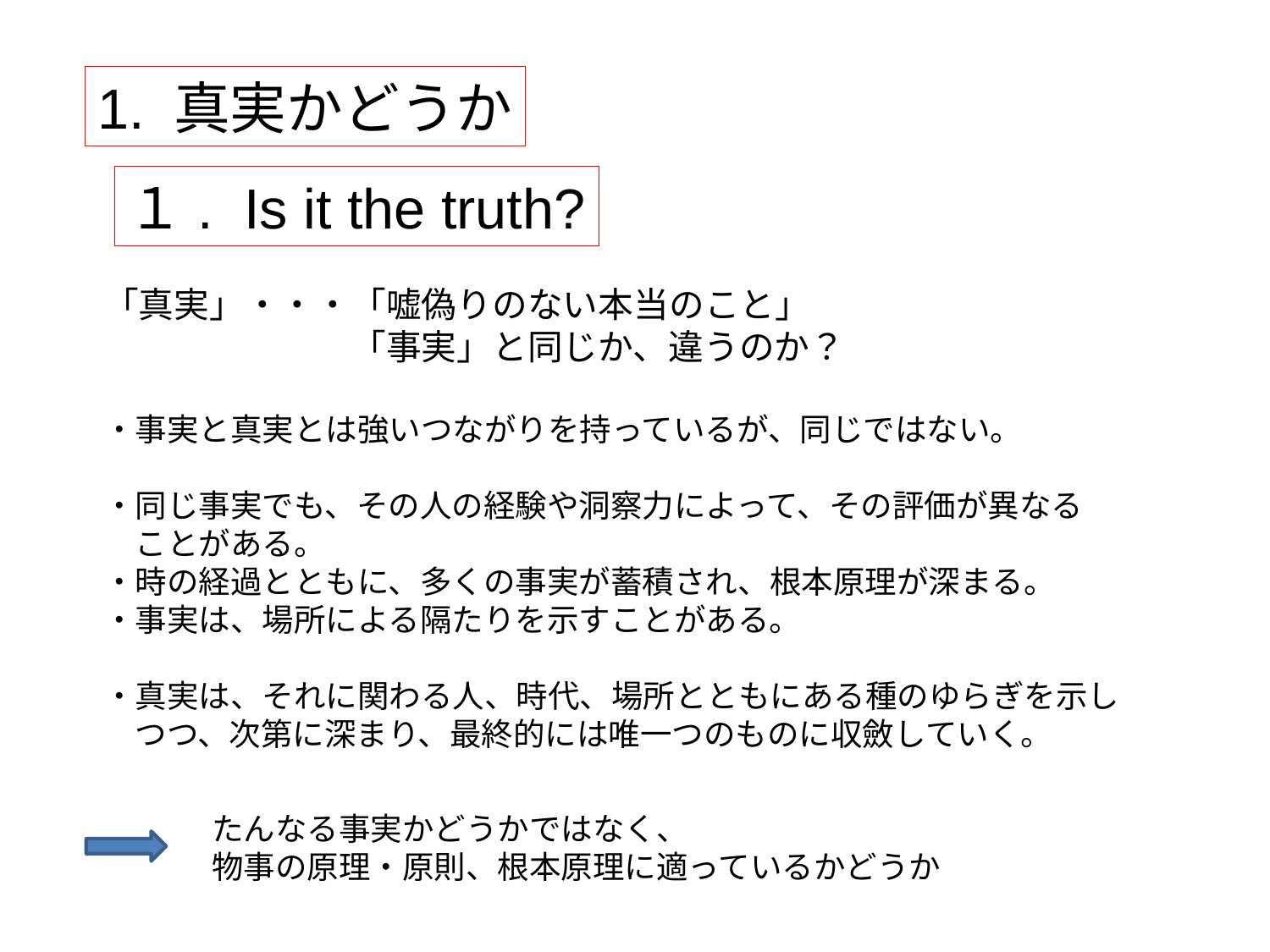

1. 真実かどうか
１.  Is it the truth?
「真実」・・・「嘘偽りのない本当のこと」
　　　　　　　「事実」と同じか、違うのか？

・事実と真実とは強いつながりを持っているが、同じではない。

・同じ事実でも、その人の経験や洞察力によって、その評価が異なる
　ことがある。
・時の経過とともに、多くの事実が蓄積され、根本原理が深まる。
・事実は、場所による隔たりを示すことがある。

・真実は、それに関わる人、時代、場所とともにある種のゆらぎを示し
　つつ、次第に深まり、最終的には唯一つのものに収斂していく。

たんなる事実かどうかではなく、
物事の原理・原則、根本原理に適っているかどうか